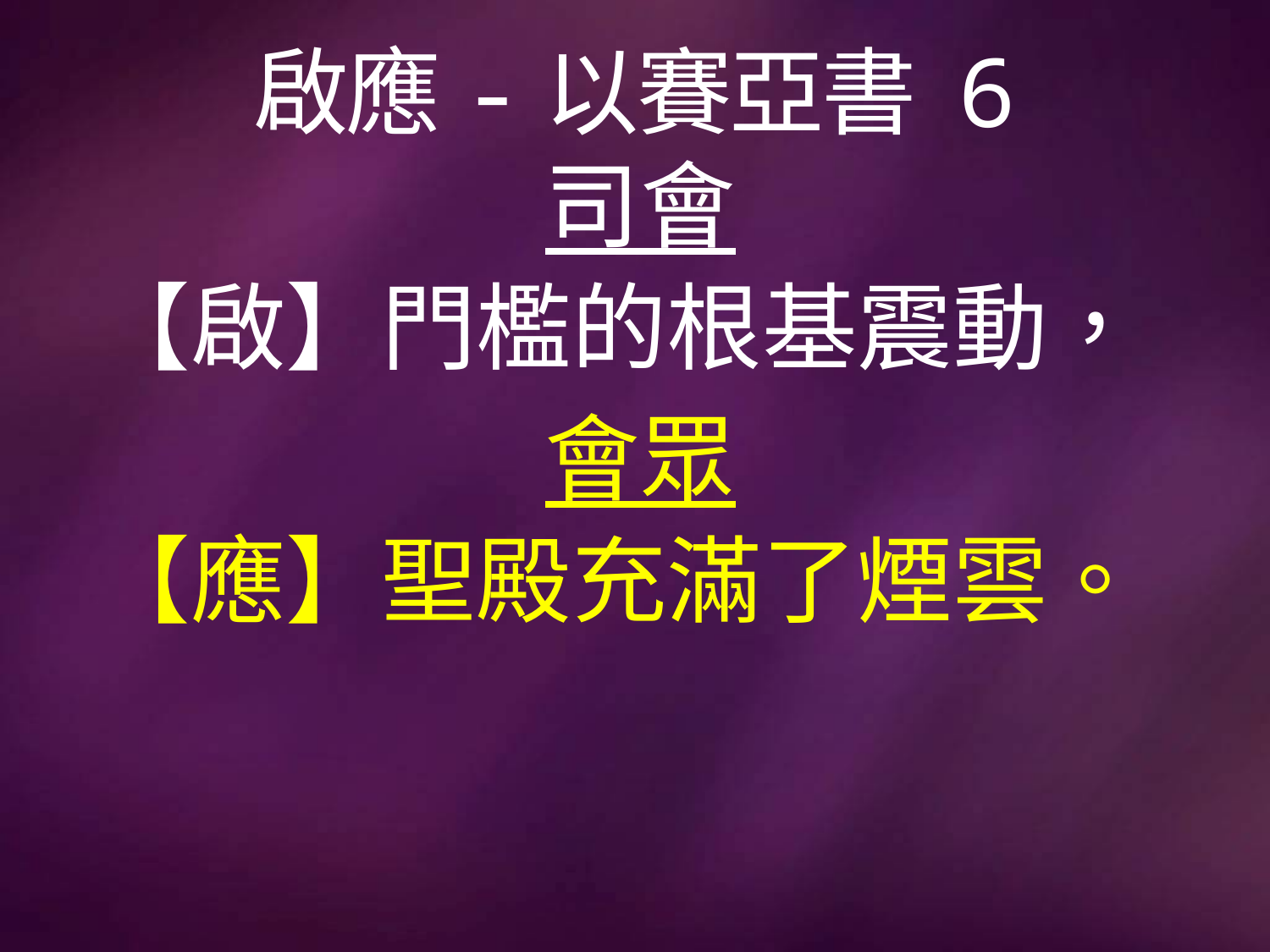

# 啟應-以賽亞書 6
司會
【啟】門檻的根基震動，

會眾
【應】聖殿充滿了煙雲。